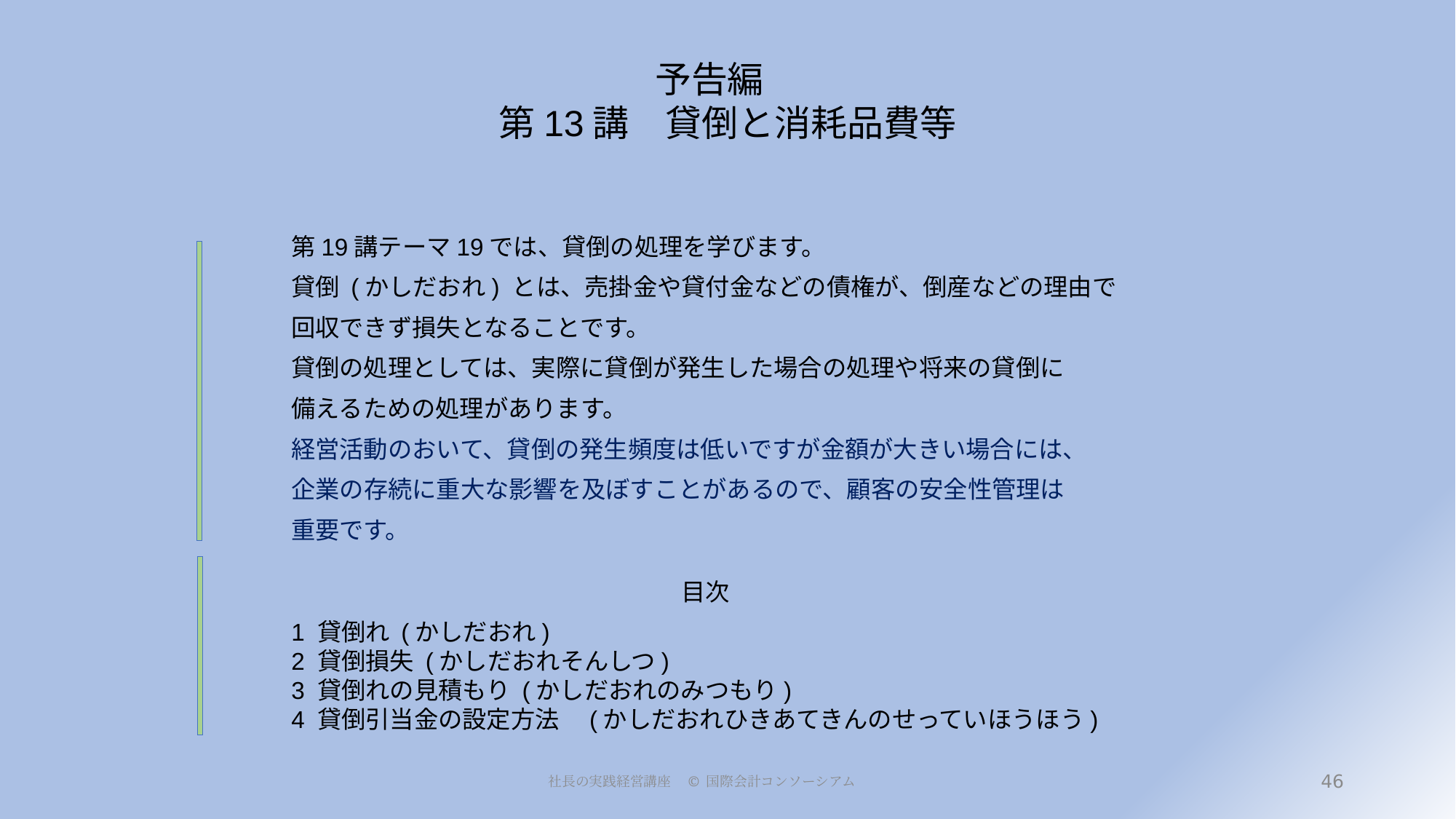

# 予告編　 第13講　貸倒と消耗品費等
第19講テーマ19では、貸倒の処理を学びます。
貸倒 (かしだおれ) とは、売掛金や貸付金などの債権が、倒産などの理由で
回収できず損失となることです。
貸倒の処理としては、実際に貸倒が発生した場合の処理や将来の貸倒に
備えるための処理があります。
経営活動のおいて、貸倒の発生頻度は低いですが金額が大きい場合には、
企業の存続に重大な影響を及ぼすことがあるので、顧客の安全性管理は
重要です。

目次
1 貸倒れ (かしだおれ)
2 貸倒損失 (かしだおれそんしつ)
3 貸倒れの見積もり (かしだおれのみつもり)
4 貸倒引当金の設定方法　(かしだおれひきあてきんのせっていほうほう)
46
社長の実践経営講座　© 国際会計コンソーシアム